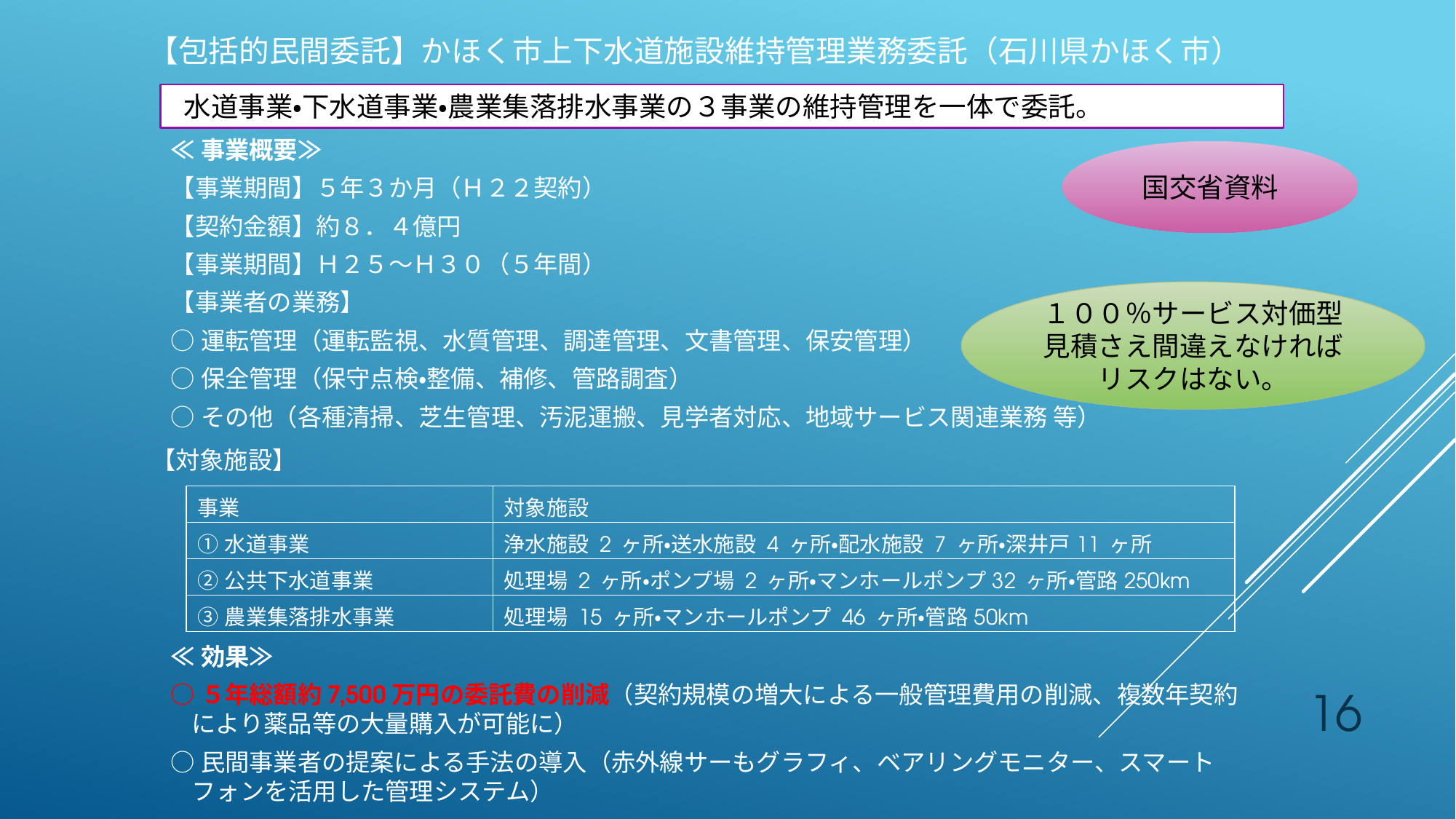

# 【包括的民間委託】かほく市上下水道施設維持管理業務委託（石川県かほく市）
 水道事業・下水道事業・農業集落排水事業の３事業の維持管理を一体で委託。
≪事業概要≫
【事業期間】５年３か月（Ｈ２２契約）
【契約金額】約８．４億円
【事業期間】Ｈ２５～Ｈ３０（５年間）
【事業者の業務】
○運転管理（運転監視、水質管理、調達管理、文書管理、保安管理）
○保全管理（保守点検・整備、補修、管路調査）
○その他（各種清掃、芝生管理、汚泥運搬、見学者対応、地域サービス関連業務 等）
国交省資料
１００％サービス対価型
見積さえ間違えなければ
リスクはない。
【対象施設】
| 事業 | 対象施設 |
| --- | --- |
| ①水道事業 | 浄水施設 2 ヶ所・送水施設 4 ヶ所・配水施設 7 ヶ所・深井戸11 ヶ所 |
| ②公共下水道事業 | 処理場 2 ヶ所・ポンプ場 2 ヶ所・マンホールポンプ32 ヶ所・管路250km |
| ③農業集落排水事業 | 処理場 15 ヶ所・マンホールポンプ 46 ヶ所・管路50km |
≪効果≫
○５年総額約7,500万円の委託費の削減（契約規模の増大による一般管理費用の削減、複数年契約により薬品等の大量購入が可能に）
○民間事業者の提案による手法の導入（赤外線サーもグラフィ、ベアリングモニター、スマートフォンを活用した管理システム）
16